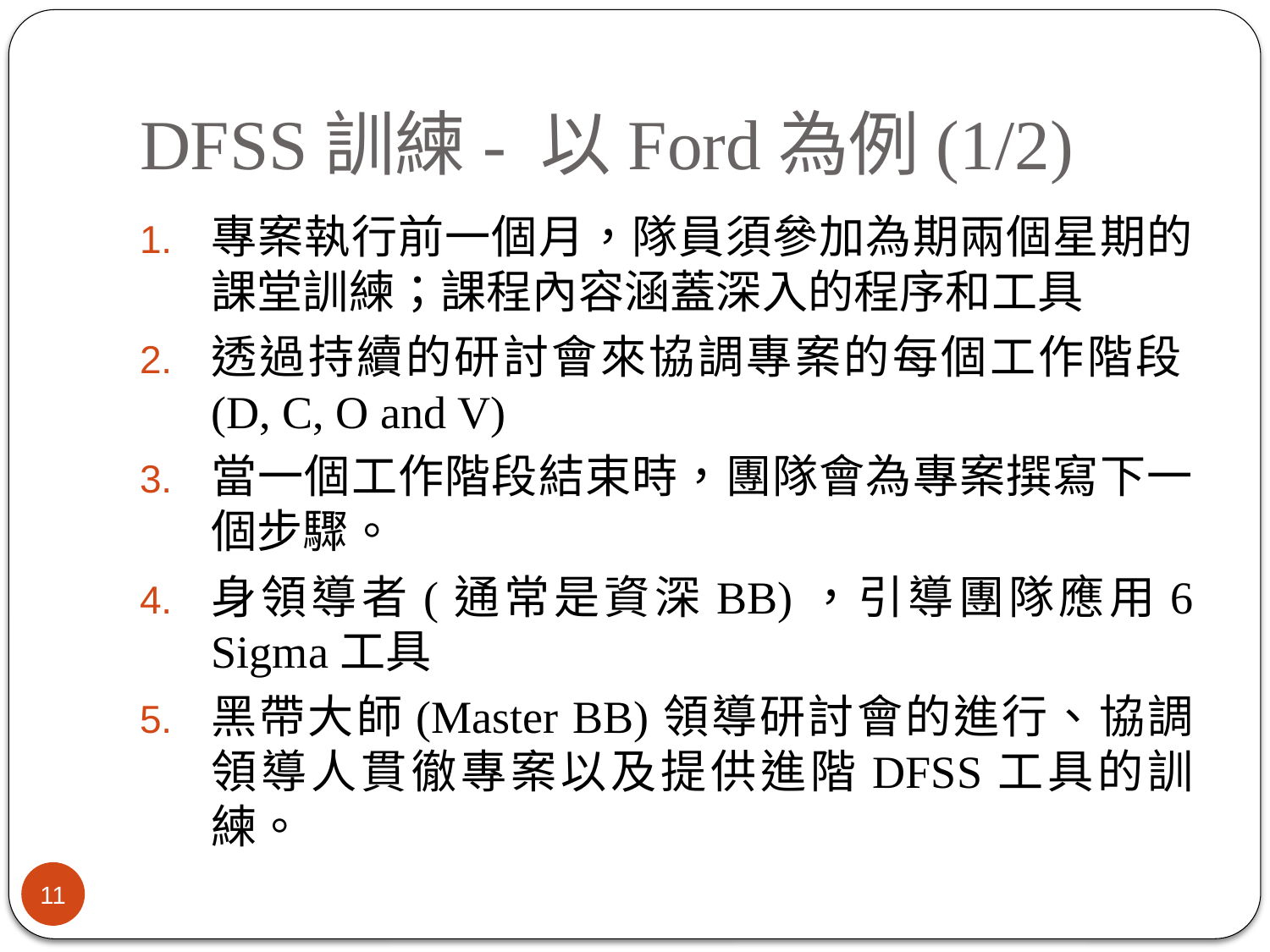

# DFSS訓練- 以Ford為例(1/2)
專案執行前一個月，隊員須參加為期兩個星期的課堂訓練；課程內容涵蓋深入的程序和工具
透過持續的研討會來協調專案的每個工作階段(D, C, O and V)
當一個工作階段結束時，團隊會為專案撰寫下一個步驟。
身領導者(通常是資深BB)，引導團隊應用6 Sigma工具
黑帶大師(Master BB)領導研討會的進行、協調領導人貫徹專案以及提供進階DFSS工具的訓練。